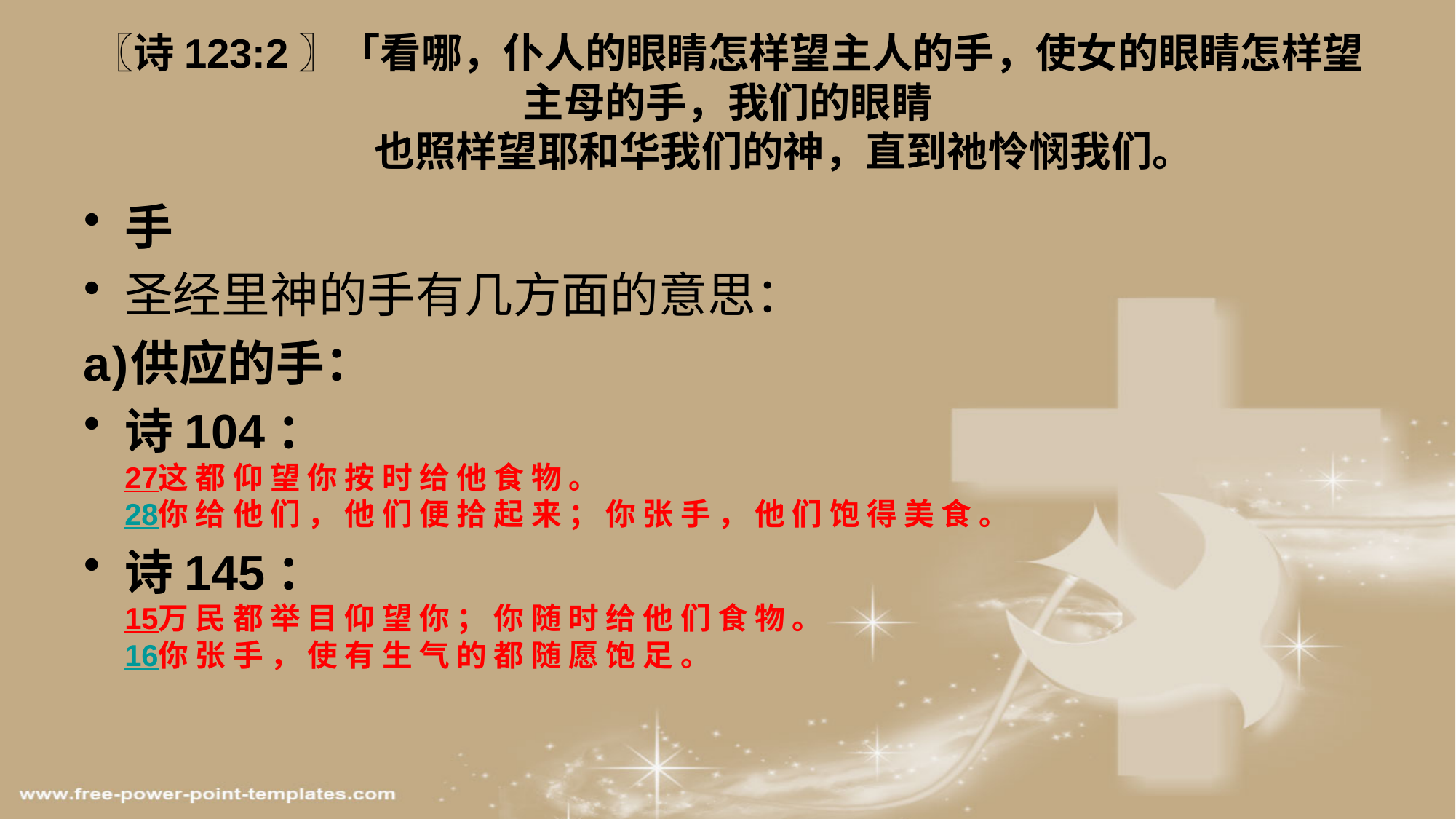

# 〖诗123:2〗「看哪，仆人的眼睛怎样望主人的手，使女的眼睛怎样望主母的手，我们的眼睛 也照样望耶和华我们的神，直到祂怜悯我们。
手
圣经里神的手有几方面的意思：
供应的手：
诗104：
27这 都 仰 望 你 按 时 给 他 食 物 。
28你 给 他 们 ， 他 们 便 拾 起 来 ； 你 张 手 ， 他 们 饱 得 美 食 。
诗145：
15万 民 都 举 目 仰 望 你 ； 你 随 时 给 他 们 食 物 。
16你 张 手 ， 使 有 生 气 的 都 随 愿 饱 足 。